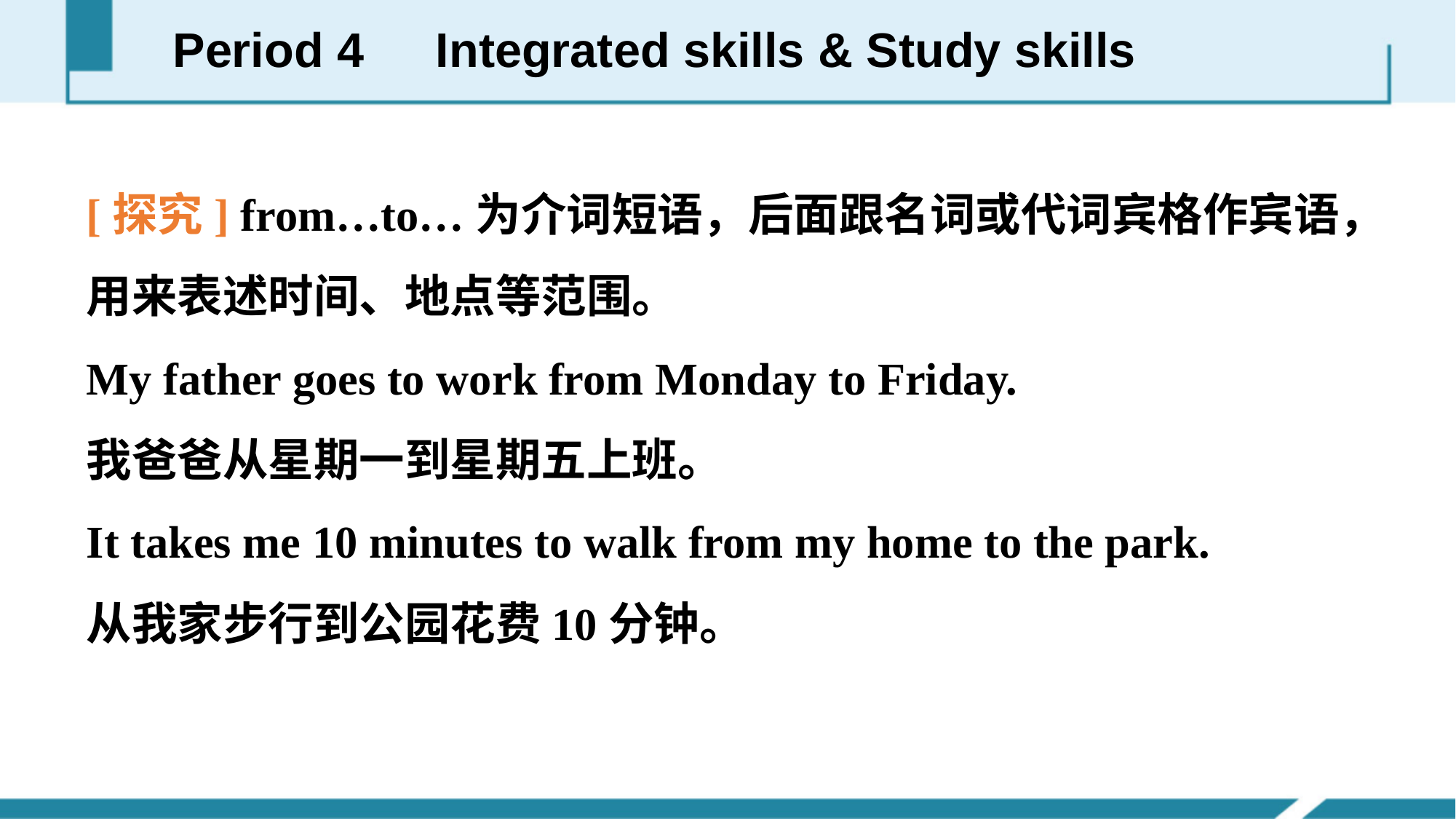

Period 4　Integrated skills & Study skills
[探究] from…to…为介词短语，后面跟名词或代词宾格作宾语，用来表述时间、地点等范围。
My father goes to work from Monday to Friday.
我爸爸从星期一到星期五上班。
It takes me 10 minutes to walk from my home to the park.
从我家步行到公园花费10分钟。